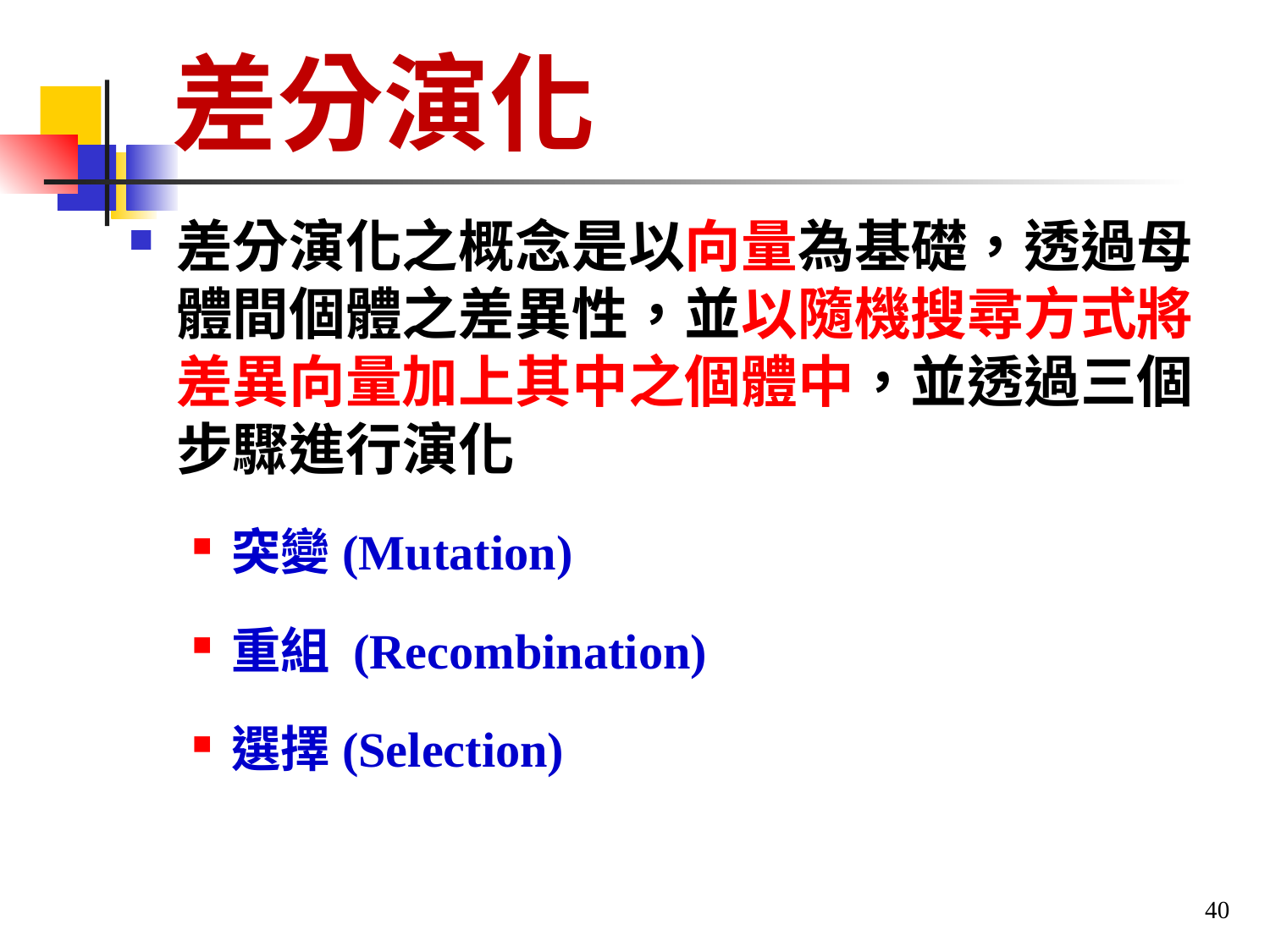

# 差分演化
差分演化之概念是以向量為基礎，透過母體間個體之差異性，並以隨機搜尋方式將差異向量加上其中之個體中，並透過三個步驟進行演化
突變(Mutation)
重組 (Recombination)
選擇(Selection)

40